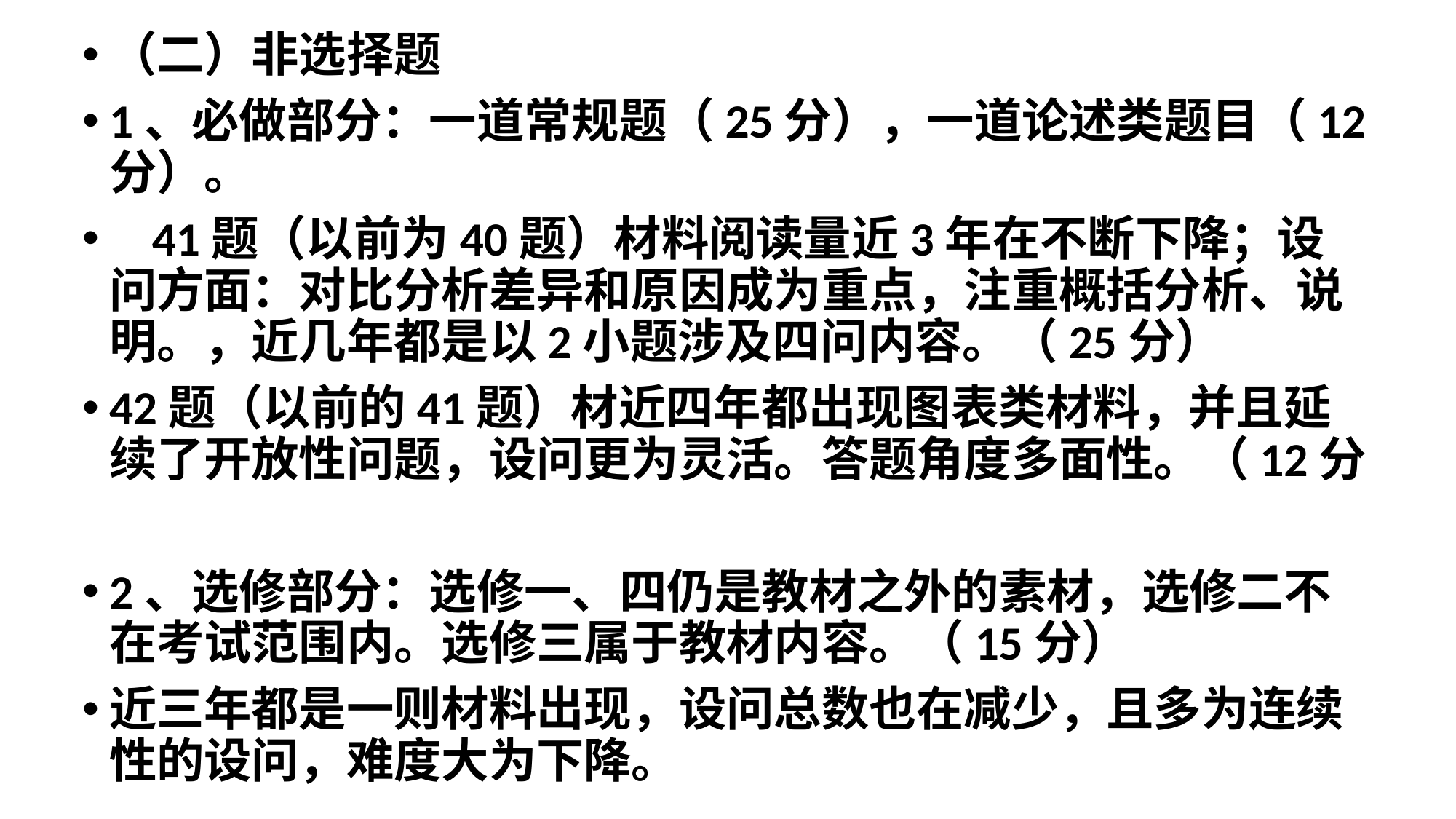

（二）非选择题
1、必做部分：一道常规题（25分），一道论述类题目（12分）。
    41题（以前为40题）材料阅读量近3年在不断下降；设问方面：对比分析差异和原因成为重点，注重概括分析、说明。，近几年都是以2小题涉及四问内容。（25分）
42题（以前的41题）材近四年都出现图表类材料，并且延续了开放性问题，设问更为灵活。答题角度多面性。（12分

2、选修部分：选修一、四仍是教材之外的素材，选修二不在考试范围内。选修三属于教材内容。（15分）
近三年都是一则材料出现，设问总数也在减少，且多为连续性的设问，难度大为下降。